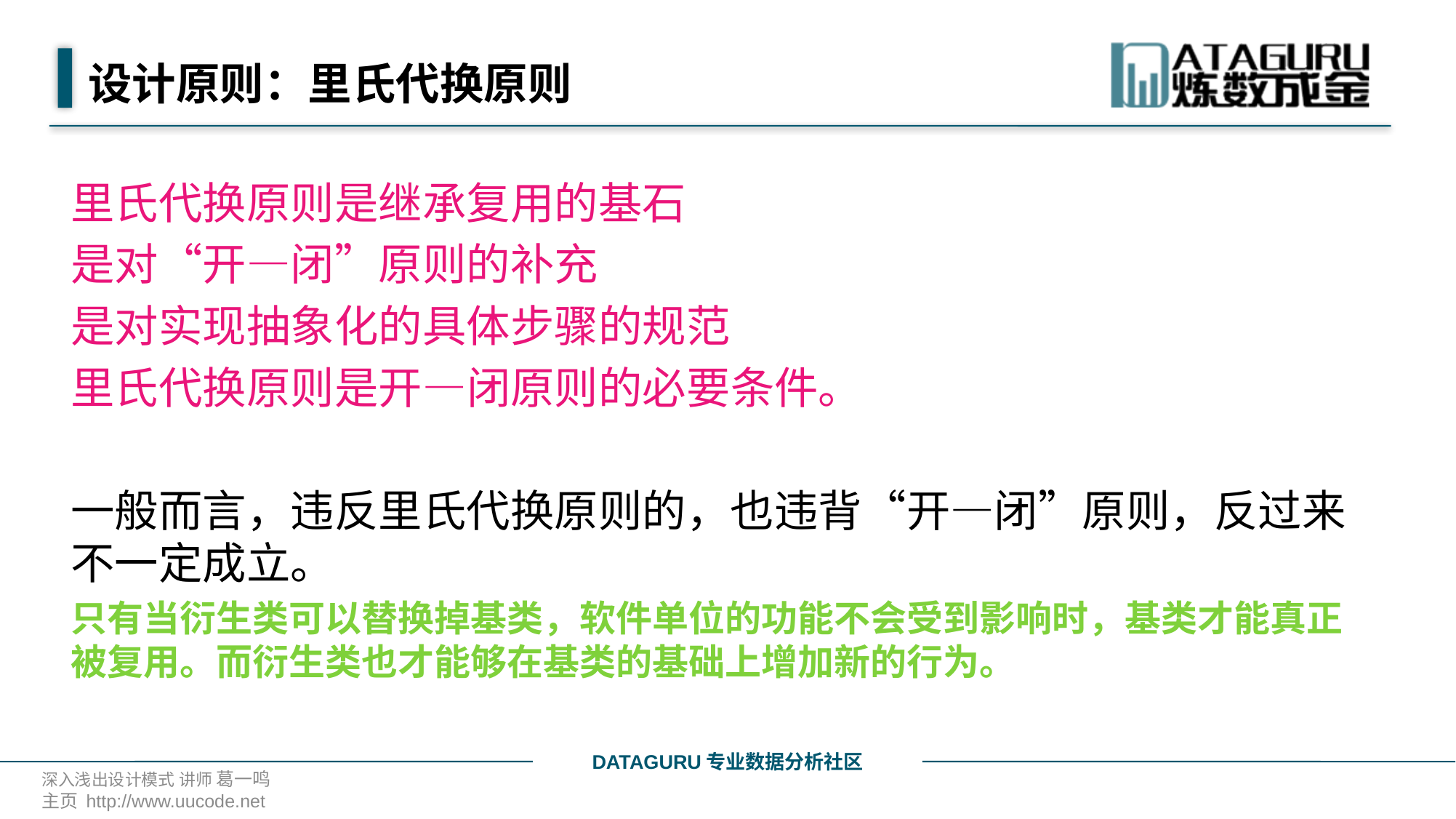

# 设计原则：里氏代换原则
里氏代换原则是继承复用的基石
是对“开—闭”原则的补充
是对实现抽象化的具体步骤的规范
里氏代换原则是开—闭原则的必要条件。

一般而言，违反里氏代换原则的，也违背“开—闭”原则，反过来不一定成立。
只有当衍生类可以替换掉基类，软件单位的功能不会受到影响时，基类才能真正被复用。而衍生类也才能够在基类的基础上增加新的行为。